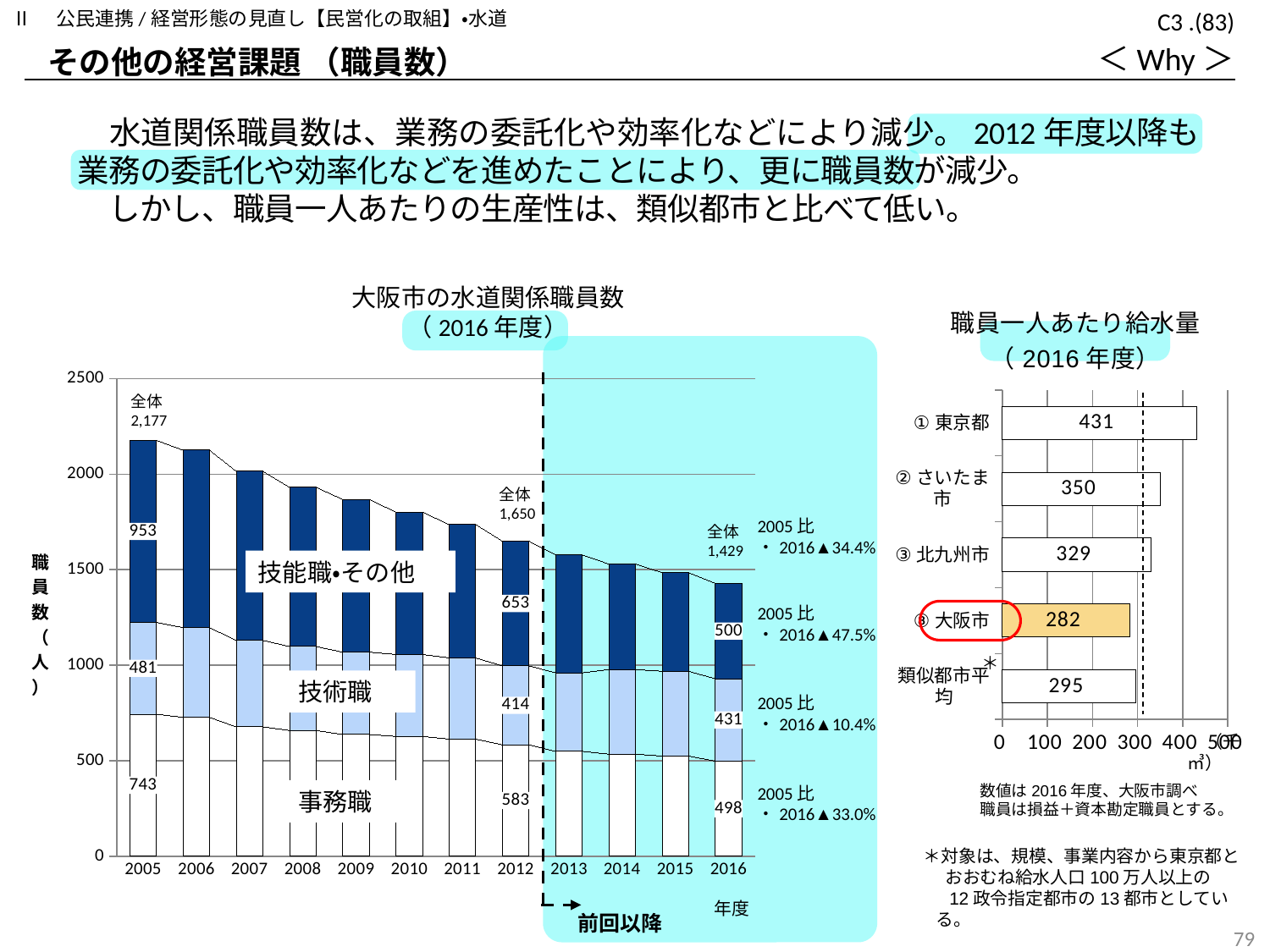

Ⅱ　公民連携/経営形態の見直し【民営化の取組】・水道
C3 .(83)
＜Why＞
その他の経営課題 （職員数）
　水道関係職員数は、業務の委託化や効率化などにより減少。2012年度以降も業務の委託化や効率化などを進めたことにより、更に職員数が減少。
　しかし、職員一人あたりの生産性は、類似都市と比べて低い。

大阪市の水道関係職員数
（2016年度）

### Chart: 職員一人あたり給水量
（2016年度）

| Category | 職員一人当たり給水量（千㎥ |
|---|---|
| 類似都市平均 | 295.334 |
| ⑧大阪市 | 282.457 |
| ③北九州市 | 329.226 |
| ②さいたま市 | 350.368 |
| ①東京都 | 430.792 |

### Chart

| Category | 事務職 | 技術職 | 技能職その他 |
|---|---|---|---|
| 2005 | 743.0 | 481.0 | 953.0 |
| 2006 | 727.0 | 470.0 | 929.0 |
| 2007 | 677.0 | 453.0 | 886.0 |
| 2008 | 658.0 | 440.0 | 834.0 |
| 2009 | 637.0 | 431.0 | 800.0 |
| 2010 | 627.0 | 429.0 | 746.0 |
| 2011 | 613.0 | 425.0 | 699.0 |
| 2012 | 583.0 | 414.0 | 653.0 |
| 2013 | 549.0 | 411.0 | 618.0 |
| 2014 | 534.0 | 443.0 | 553.0 |
| 2015 | 524.0 | 444.0 | 517.0 |
| 2016 | 498.0 | 431.0 | 500.0 |
全体
2,177
全体
1,650
2005比
・2016▲34.4%
全体
1,429
技能職・その他
2005比
・2016▲47.5%

技術職
2005比
・2016▲10.4%
　（千㎥）
数値は2016年度、大阪市調べ
職員は損益＋資本勘定職員とする。
2005比
・2016▲33.0%
事務職
＊対象は、規模、事業内容から東京都と
　 おおむね給水人口100万人以上の
　 12政令指定都市の13都市としている。
前回以降
79